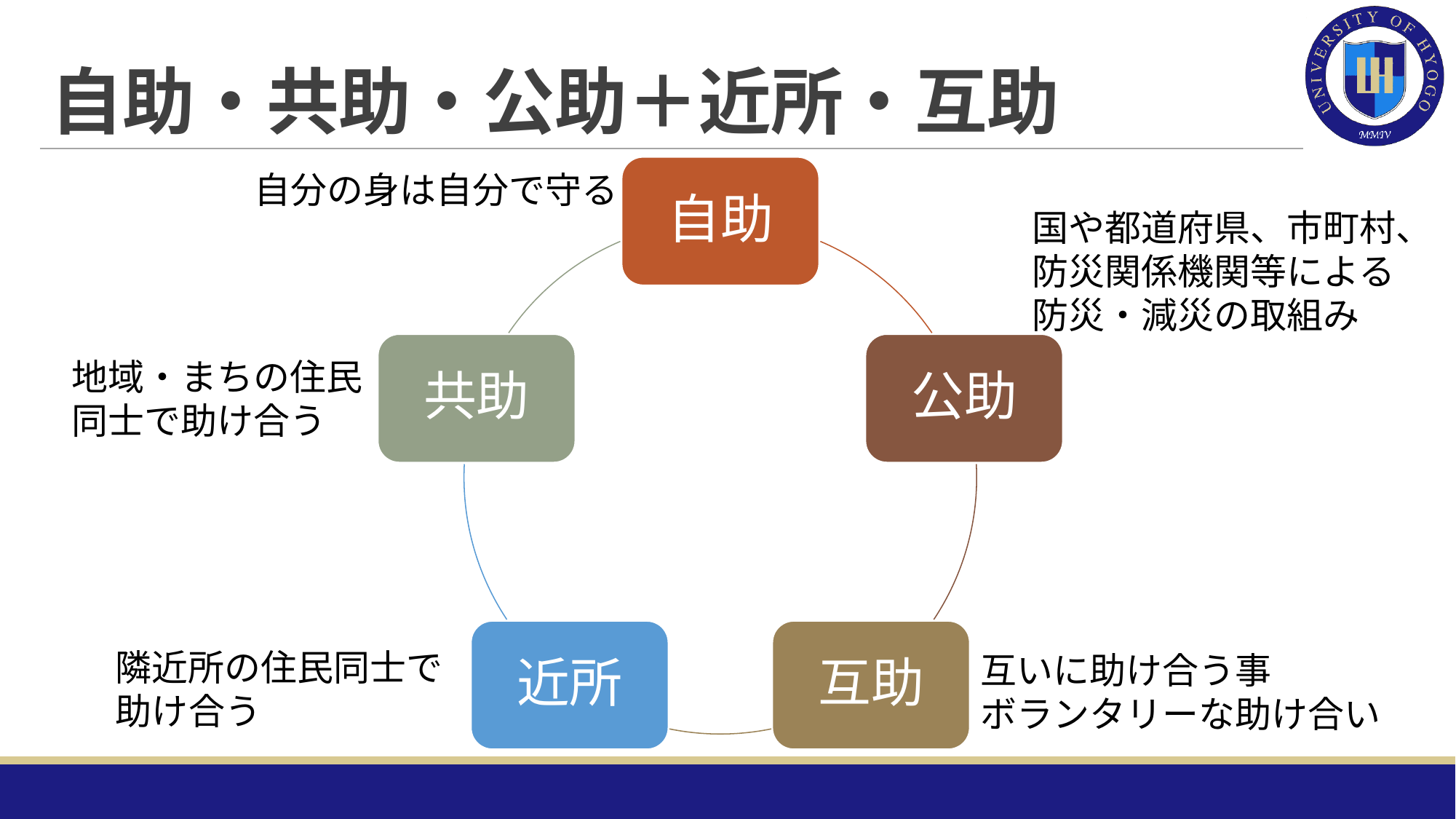

# 自助・共助・公助＋近所・互助

自助

共助
公助

近所
互助
自分の身は自分で守る
国や都道府県、市町村、防災関係機関等による防災・減災の取組み
地域・まちの住民同士で助け合う
隣近所の住民同士で助け合う
互いに助け合う事
ボランタリーな助け合い